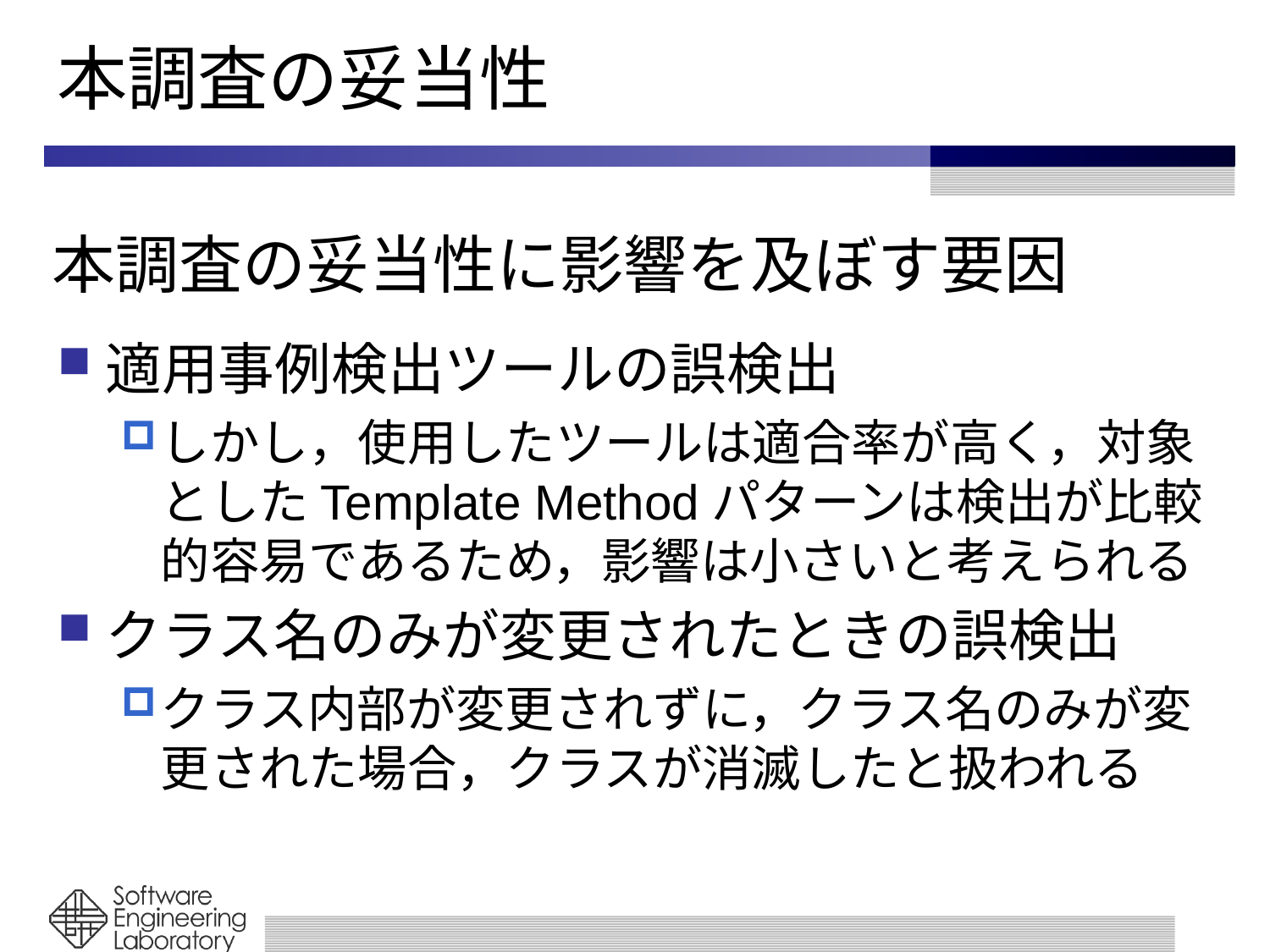

# 本調査の妥当性
本調査の妥当性に影響を及ぼす要因
適用事例検出ツールの誤検出
しかし，使用したツールは適合率が高く，対象としたTemplate Methodパターンは検出が比較的容易であるため，影響は小さいと考えられる
クラス名のみが変更されたときの誤検出
クラス内部が変更されずに，クラス名のみが変更された場合，クラスが消滅したと扱われる